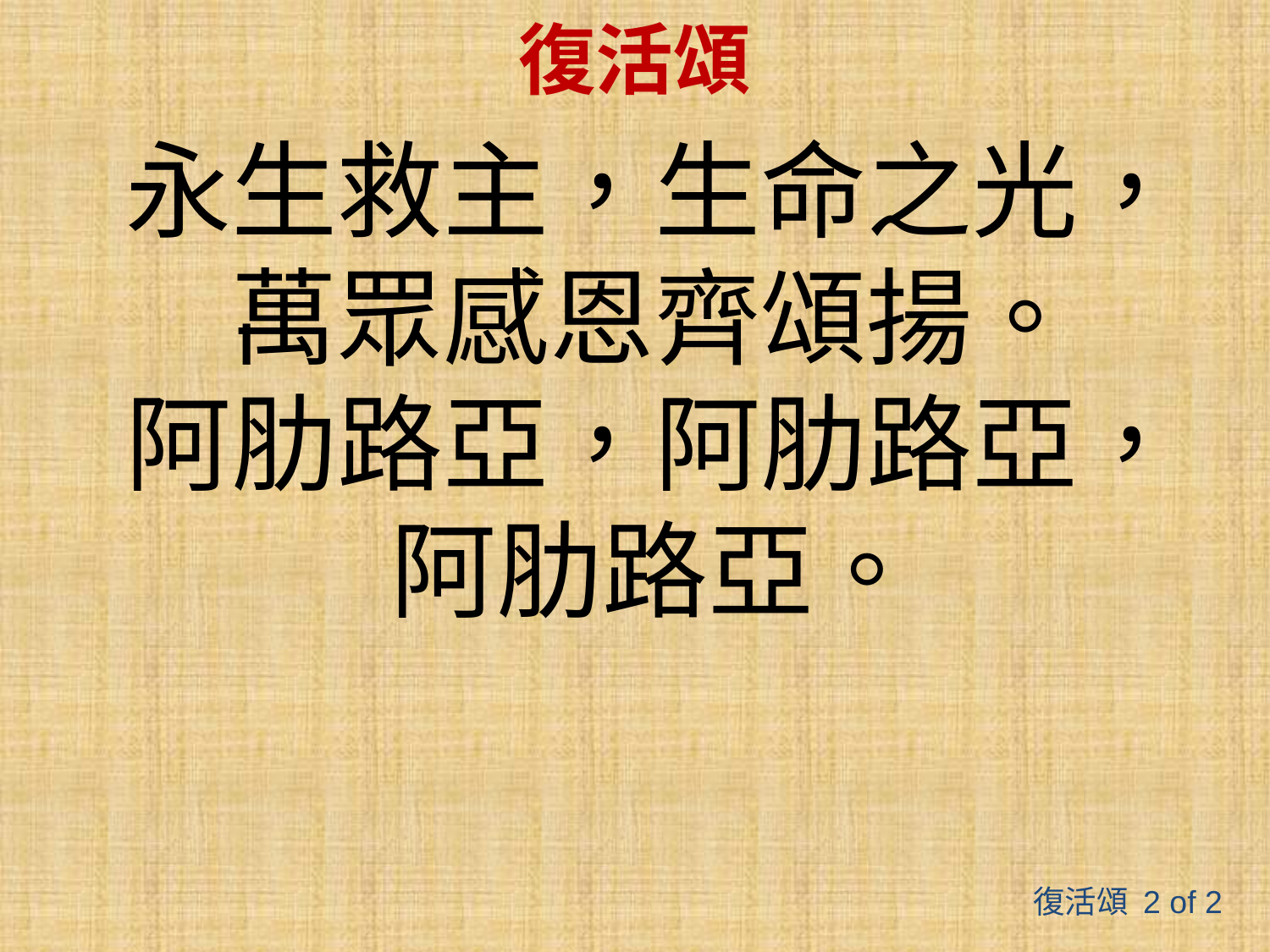

# 復活頌
永生救主，生命之光，
萬眾感恩齊頌揚。
阿肋路亞，阿肋路亞，
阿肋路亞。
復活頌 2 of 2